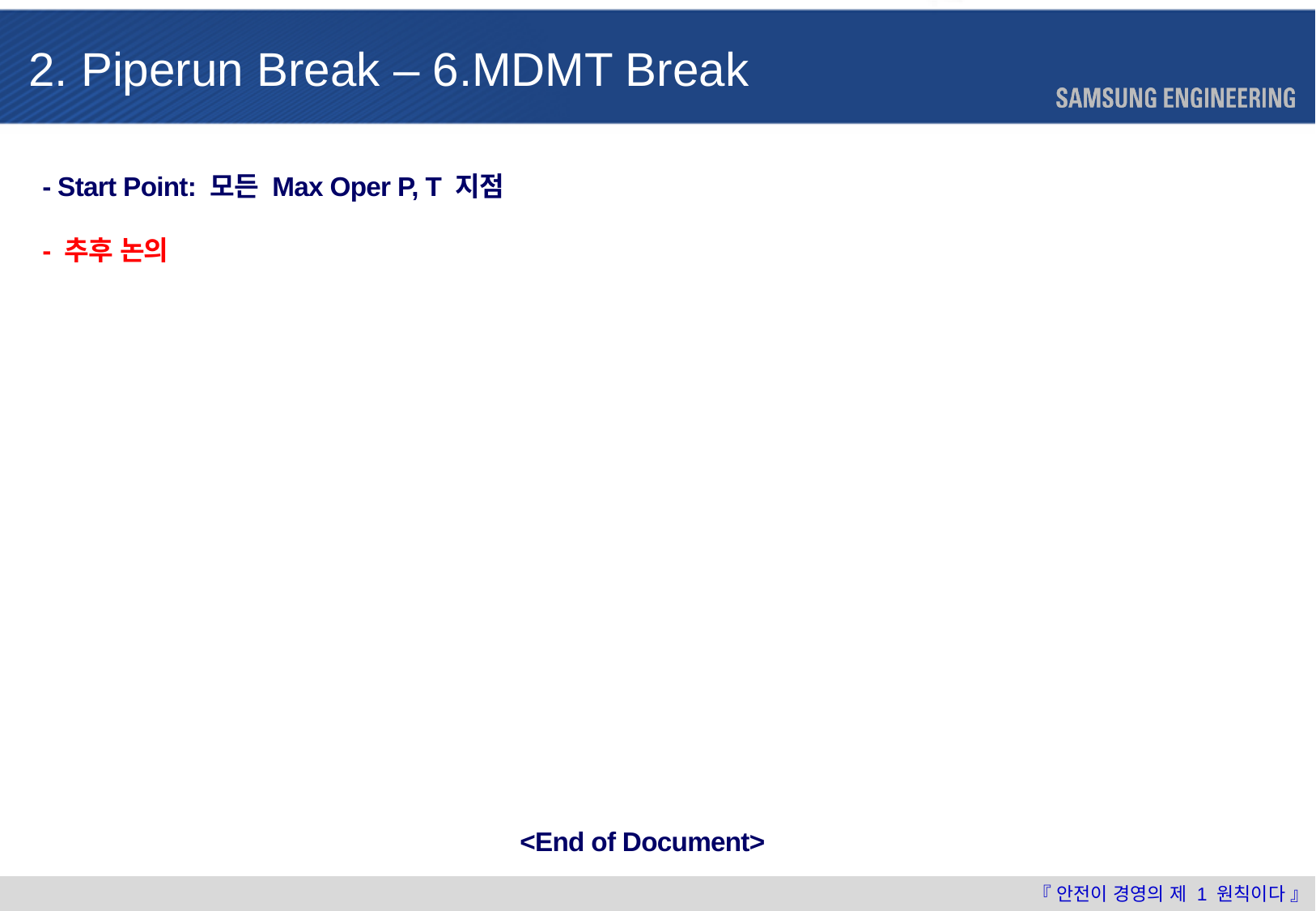

2. Piperun Break – 6.MDMT Break
- Start Point: 모든 Max Oper P, T 지점

- 추후 논의

<End of Document>